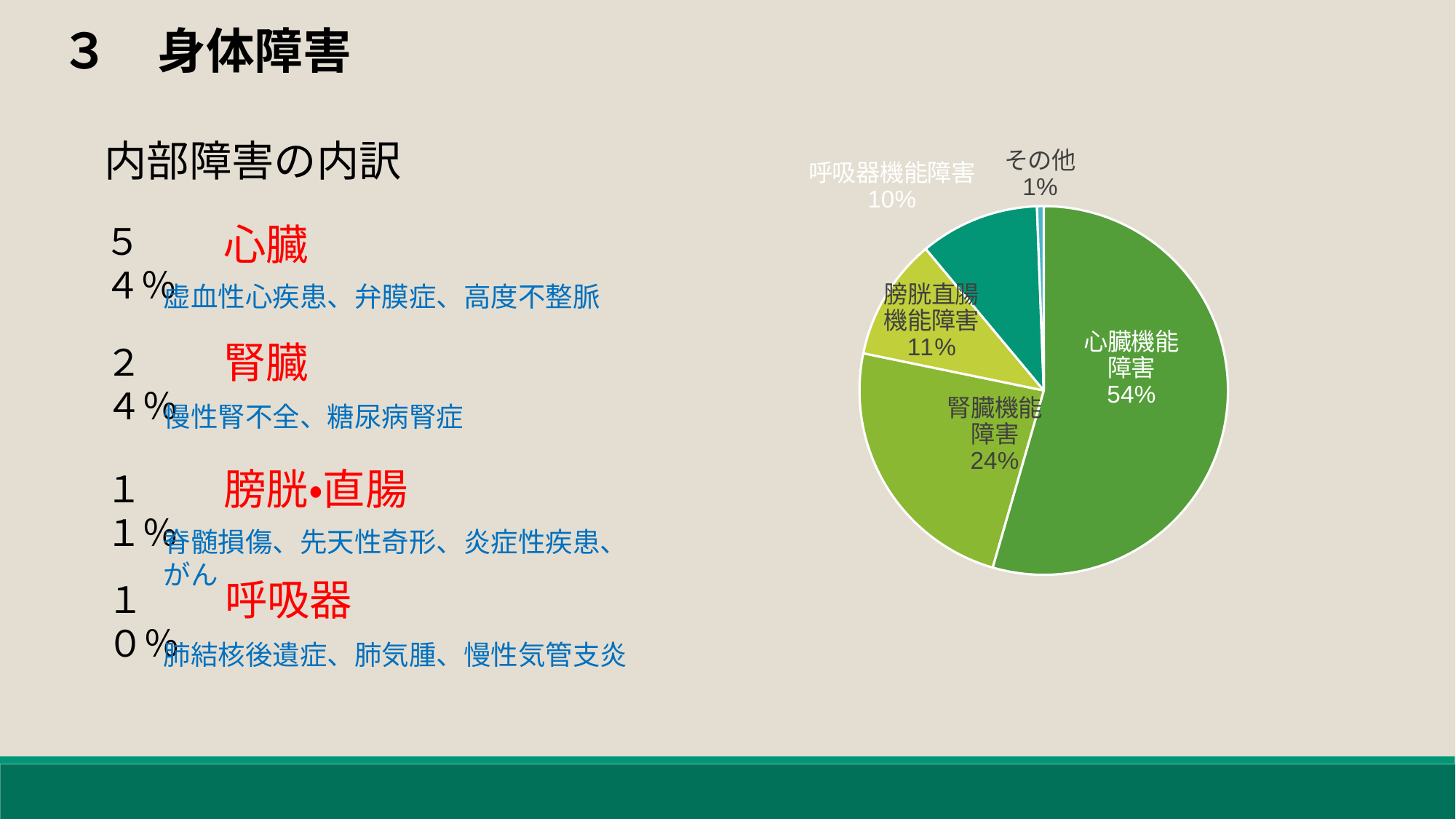

３　身体障害

### Chart

| Category |  |
|---|---|
| 心臓機能障害 | 463.0 |
| 腎臓機能障害 | 202.0 |
| 膀胱直腸機能障害 | 91.0 |
| 呼吸器機能障害 | 89.0 |
| その他 | 5.0 |

### Chart

| Category |
|---|
内部障害の内訳
心臓
５４％
虚血性心疾患、弁膜症、高度不整脈
腎臓
２４％
慢性腎不全、糖尿病腎症
膀胱・直腸
１１％
脊髄損傷、先天性奇形、炎症性疾患、がん
呼吸器
１０％
肺結核後遺症、肺気腫、慢性気管支炎